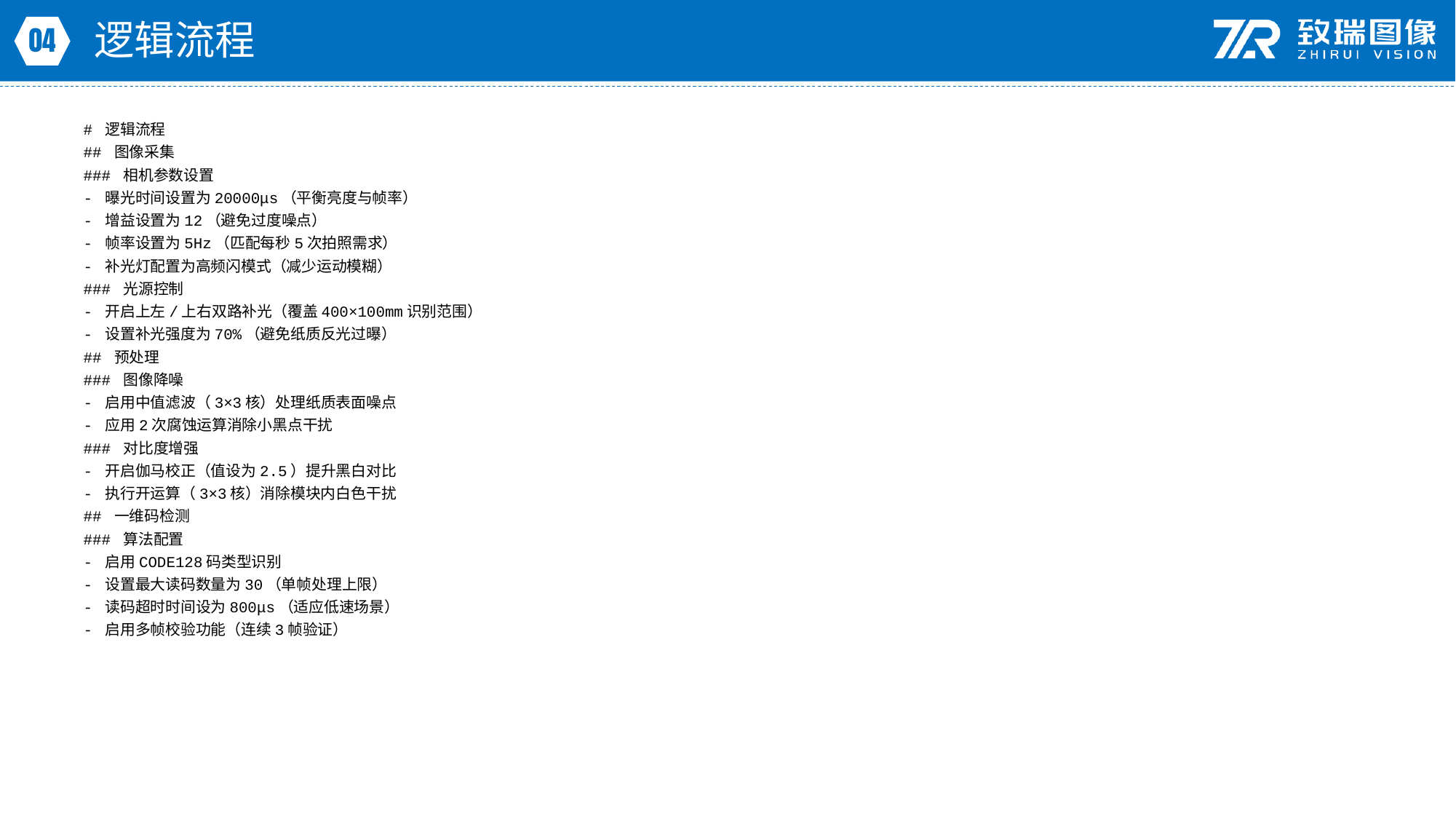

逻辑流程
04

# 逻辑流程
## 图像采集
### 相机参数设置
- 曝光时间设置为20000μs（平衡亮度与帧率）
- 增益设置为12（避免过度噪点）
- 帧率设置为5Hz（匹配每秒5次拍照需求）
- 补光灯配置为高频闪模式（减少运动模糊）
### 光源控制
- 开启上左/上右双路补光（覆盖400×100mm识别范围）
- 设置补光强度为70%（避免纸质反光过曝）
## 预处理
### 图像降噪
- 启用中值滤波（3×3核）处理纸质表面噪点
- 应用2次腐蚀运算消除小黑点干扰
### 对比度增强
- 开启伽马校正（值设为2.5）提升黑白对比
- 执行开运算（3×3核）消除模块内白色干扰
## 一维码检测
### 算法配置
- 启用CODE128码类型识别
- 设置最大读码数量为30（单帧处理上限）
- 读码超时时间设为800μs（适应低速场景）
- 启用多帧校验功能（连续3帧验证）